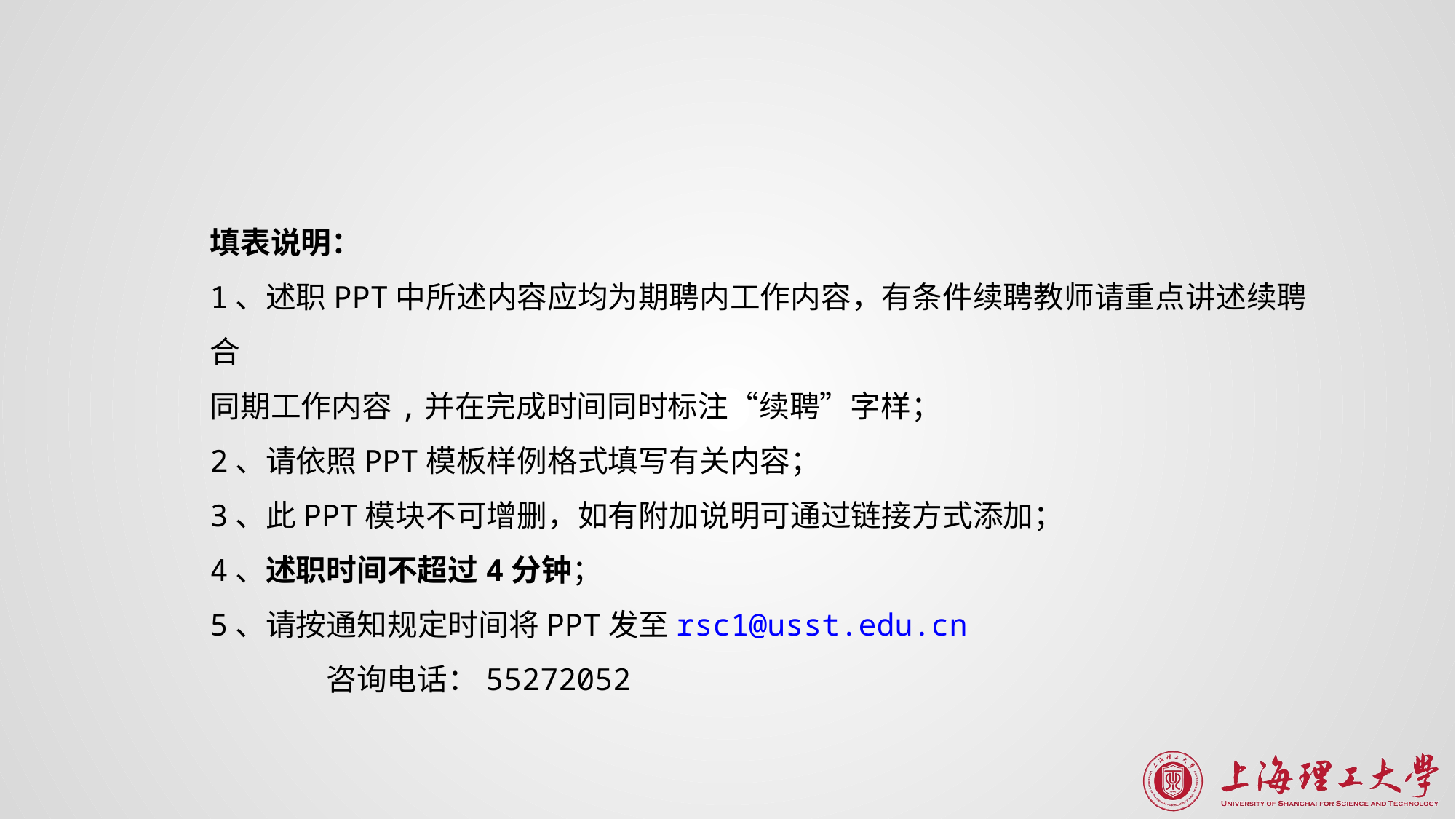

填表说明：
1、述职PPT中所述内容应均为期聘内工作内容，有条件续聘教师请重点讲述续聘合
同期工作内容,并在完成时间同时标注“续聘”字样；
2、请依照PPT模板样例格式填写有关内容；
3、此PPT模块不可增删，如有附加说明可通过链接方式添加；
4、述职时间不超过4分钟；
5、请按通知规定时间将PPT发至rsc1@usst.edu.cn
      咨询电话：55272052